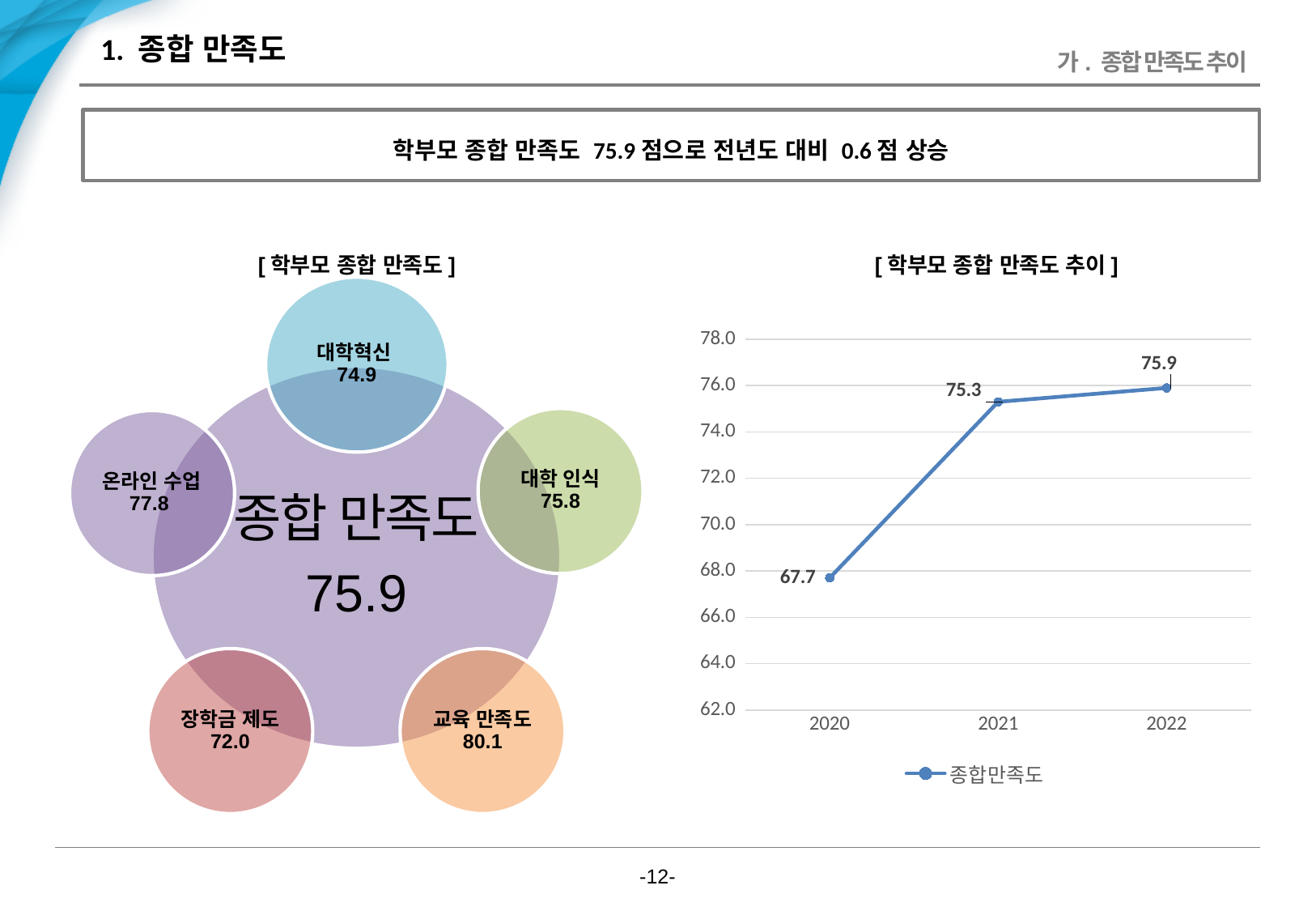

# 1. 종합 만족도
가. 종합 만족도 추이
학부모 종합 만족도 75.9점으로 전년도 대비 0.6점 상승
종합 만족도
75.9
대학혁신  74.9
대학 인식 75.8
교육 만족도 80.1
장학금 제도 72.0
온라인 수업 77.8
[학부모 종합 만족도]
[학부모 종합 만족도 추이]

### Chart

| Category | 종합만족도 |
|---|---|
| 2020 | 67.7 |
| 2021 | 75.3 |
| 2022 | 75.9 |
-12-